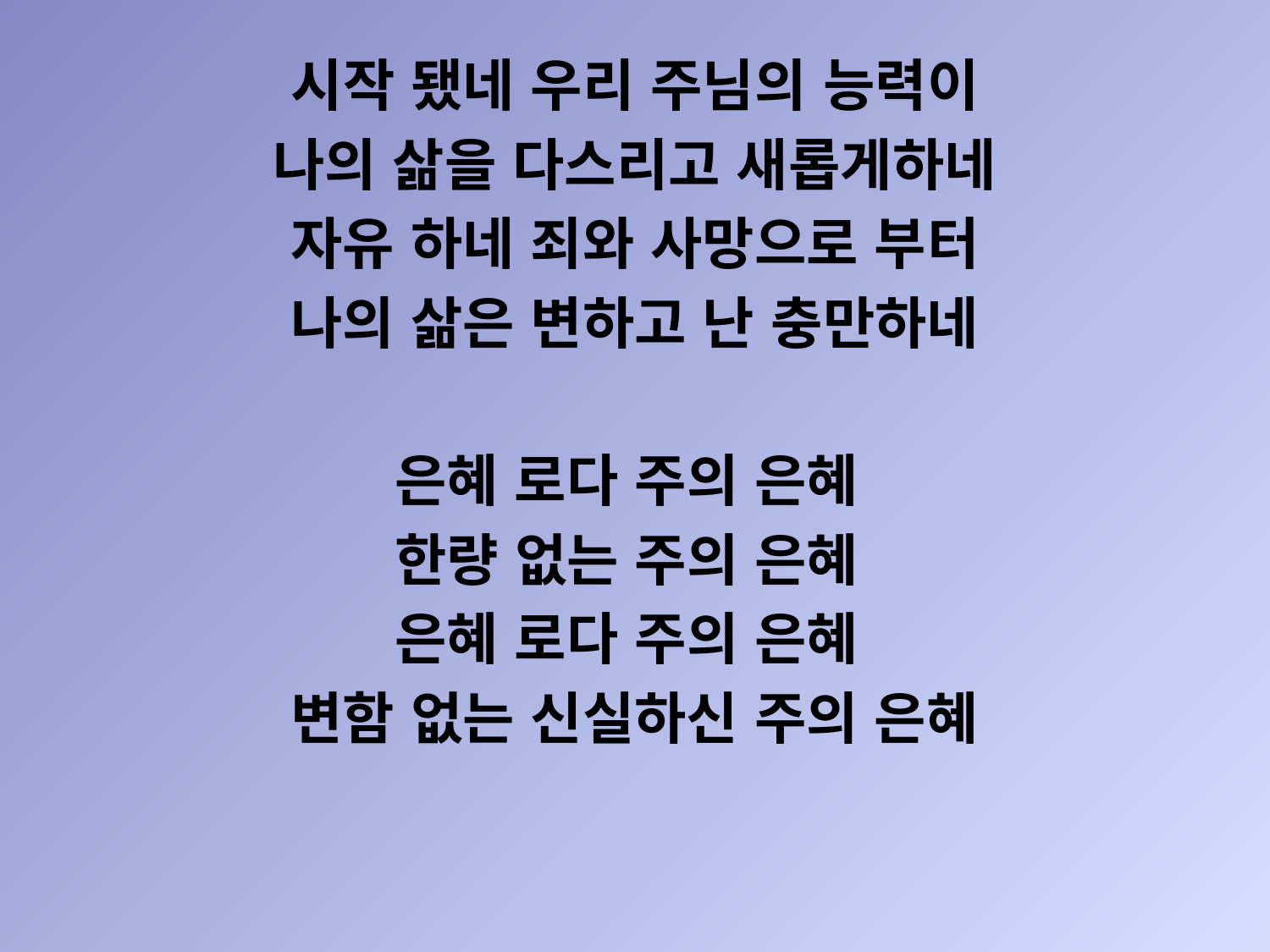

시작 됐네 우리 주님의 능력이
나의 삶을 다스리고 새롭게하네
자유 하네 죄와 사망으로 부터
나의 삶은 변하고 난 충만하네

은혜 로다 주의 은혜
한량 없는 주의 은혜
은혜 로다 주의 은혜
변함 없는 신실하신 주의 은혜